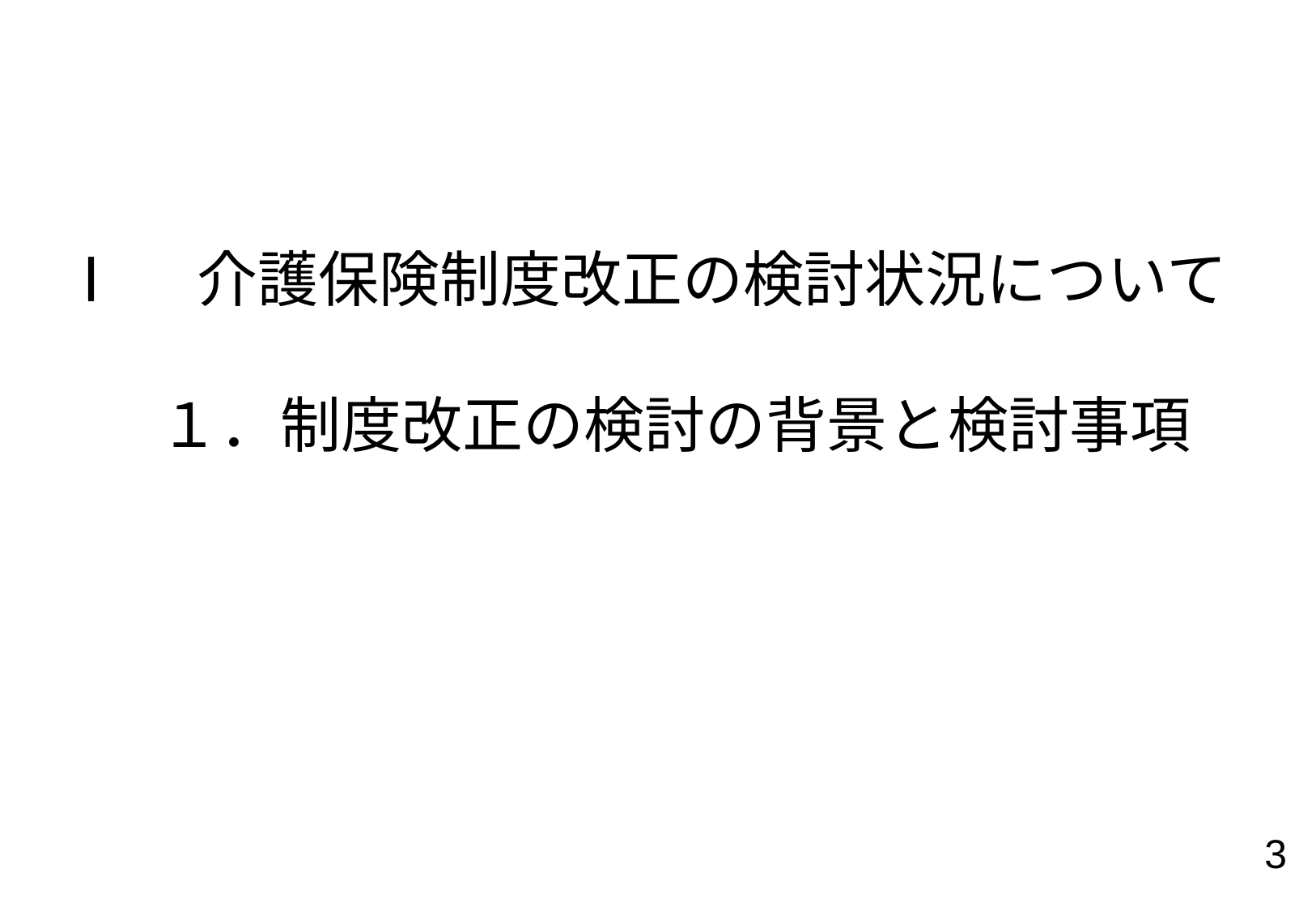

# Ⅰ　介護保険制度改正の検討状況について 　１．制度改正の検討の背景と検討事項
3